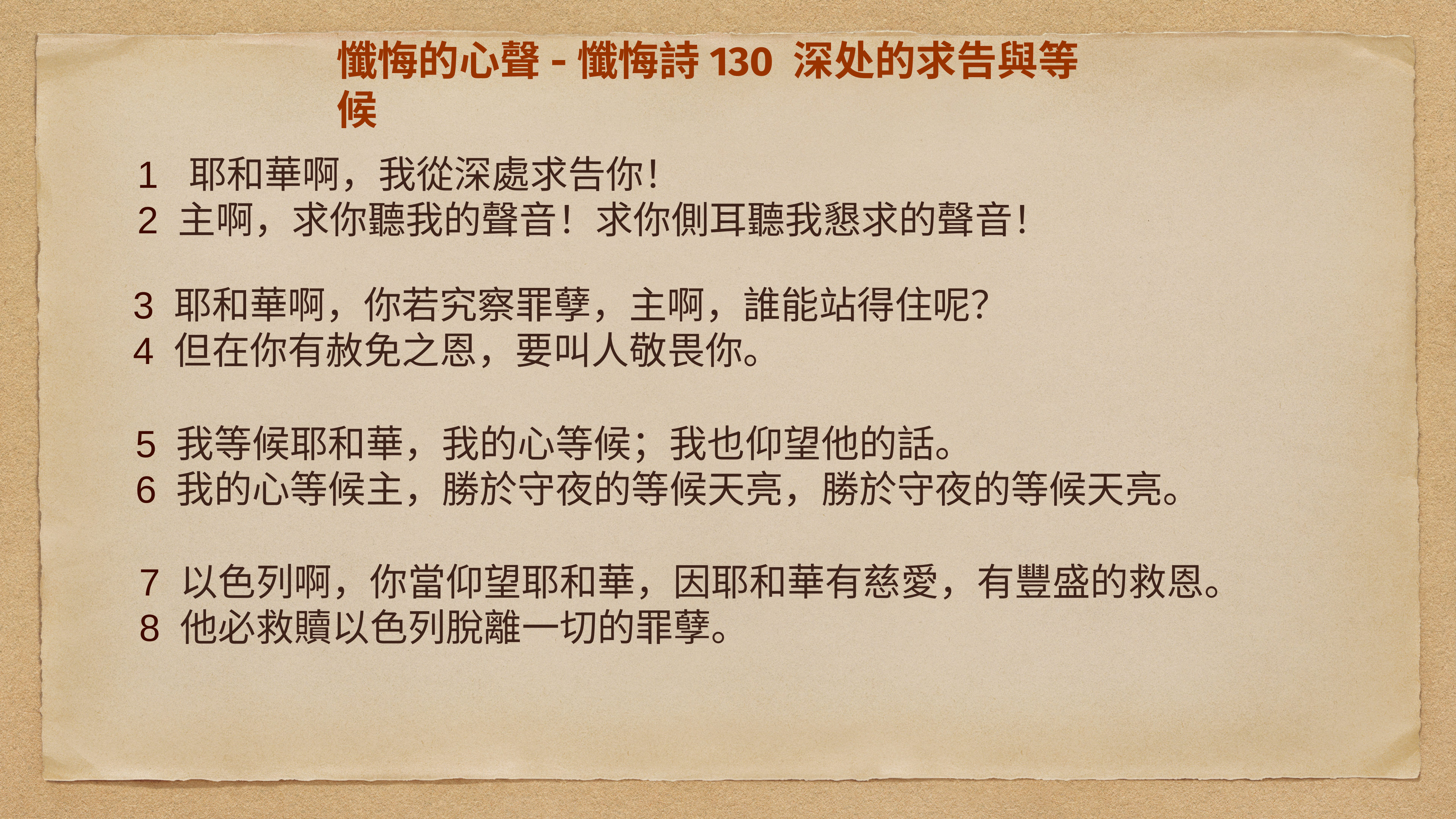

# 懺悔的心聲-懺悔詩130 深处的求告與等候
1  耶和華啊，我從深處求告你！
2 主啊，求你聽我的聲音！求你側耳聽我懇求的聲音！
3 耶和華啊，你若究察罪孽，主啊，誰能站得住呢？
4 但在你有赦免之恩，要叫人敬畏你。
5 我等候耶和華，我的心等候；我也仰望他的話。
6 我的心等候主，勝於守夜的等候天亮，勝於守夜的等候天亮。
7 以色列啊，你當仰望耶和華，因耶和華有慈愛，有豐盛的救恩。
8 他必救贖以色列脫離一切的罪孽。